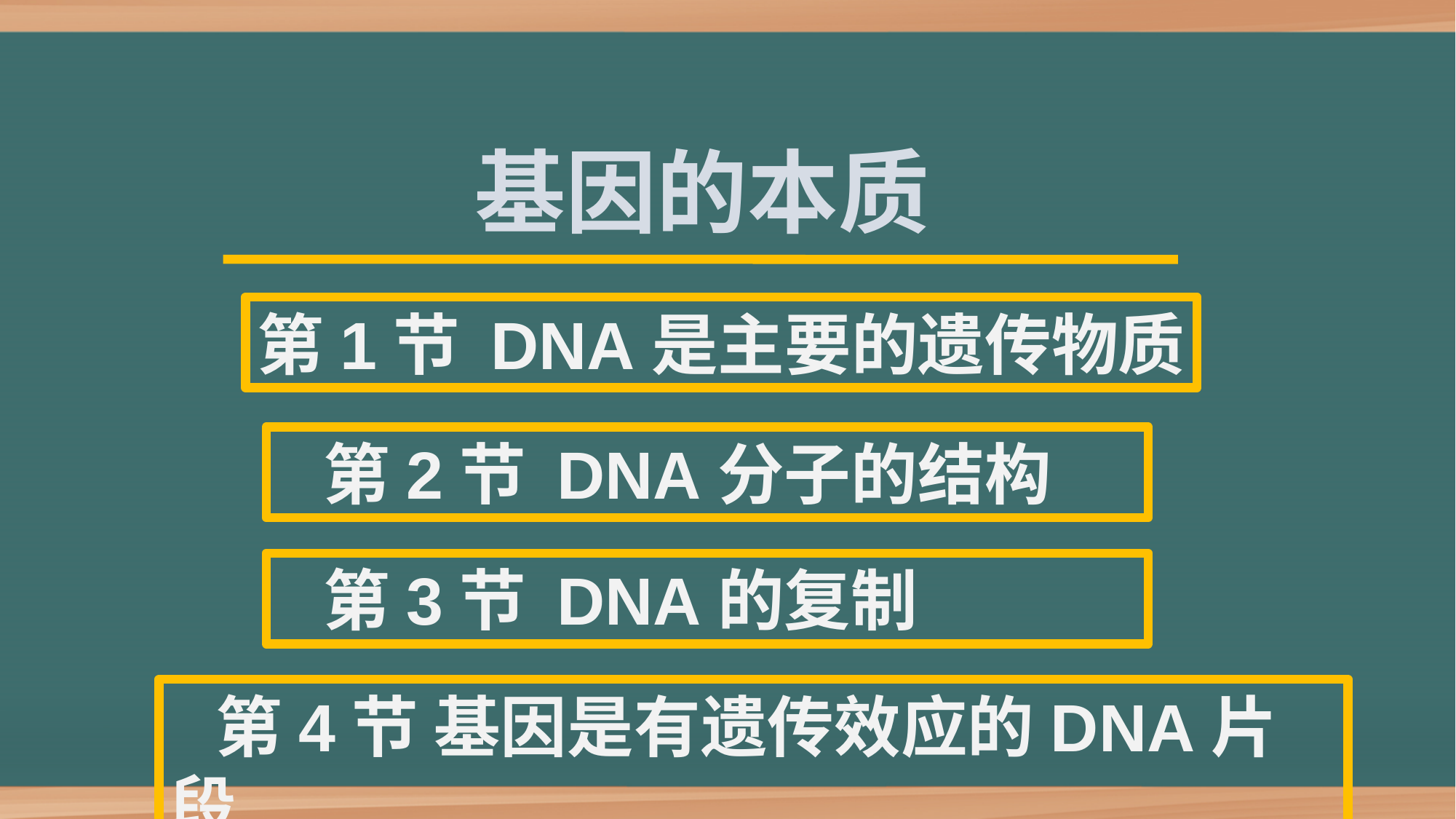

基因的本质
第1节 DNA是主要的遗传物质
  第2节 DNA分子的结构
  第3节 DNA的复制
  第4节 基因是有遗传效应的DNA片段